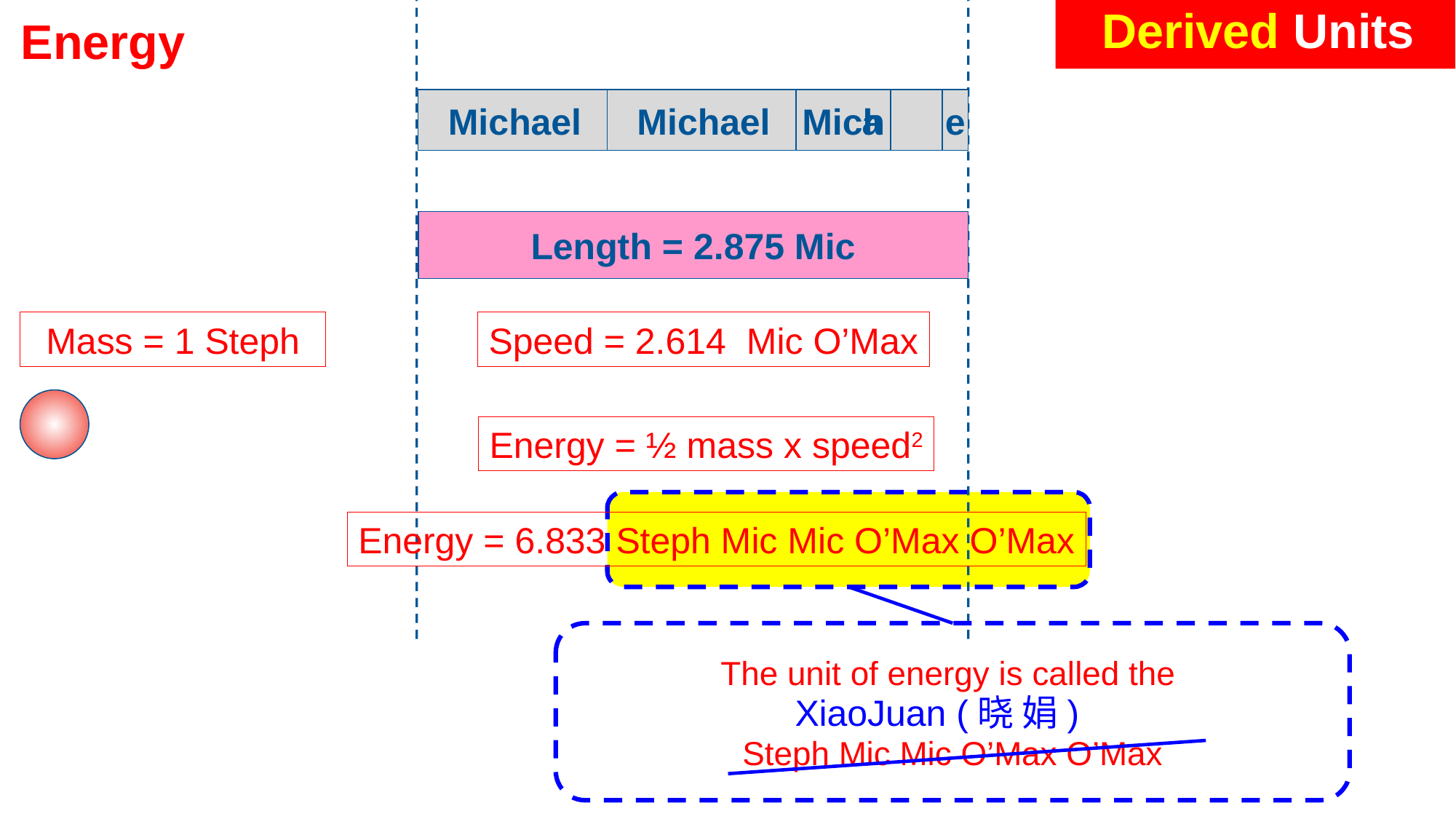

Derived Units

# Energy
Michael
Michael
Mich
a
e
Length = 2.875 Mic
Mass = 1 Steph
Speed = 2.614  Mic O’Max

Energy = ½ mass x speed2

Energy = 6.833 Steph Mic Mic O’Max O’Max
The unit of energy is called the

Steph Mic Mic O’Max O’Max
XiaoJuan (晓 娟)